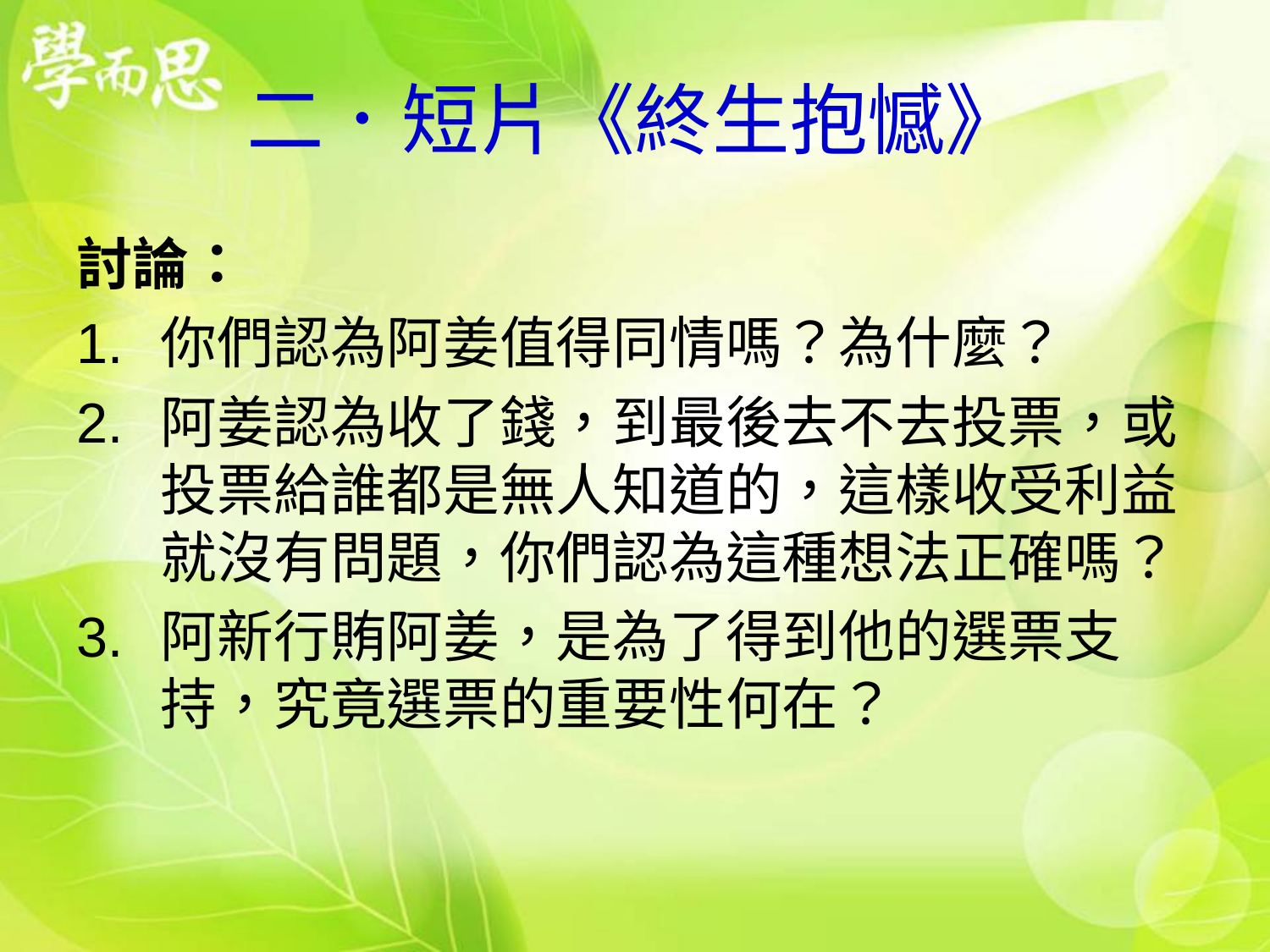

# 二．短片《終生抱憾》
討論：
你們認為阿姜值得同情嗎？為什麼？
阿姜認為收了錢，到最後去不去投票，或投票給誰都是無人知道的，這樣收受利益就沒有問題，你們認為這種想法正確嗎？
阿新行賄阿姜，是為了得到他的選票支持，究竟選票的重要性何在？